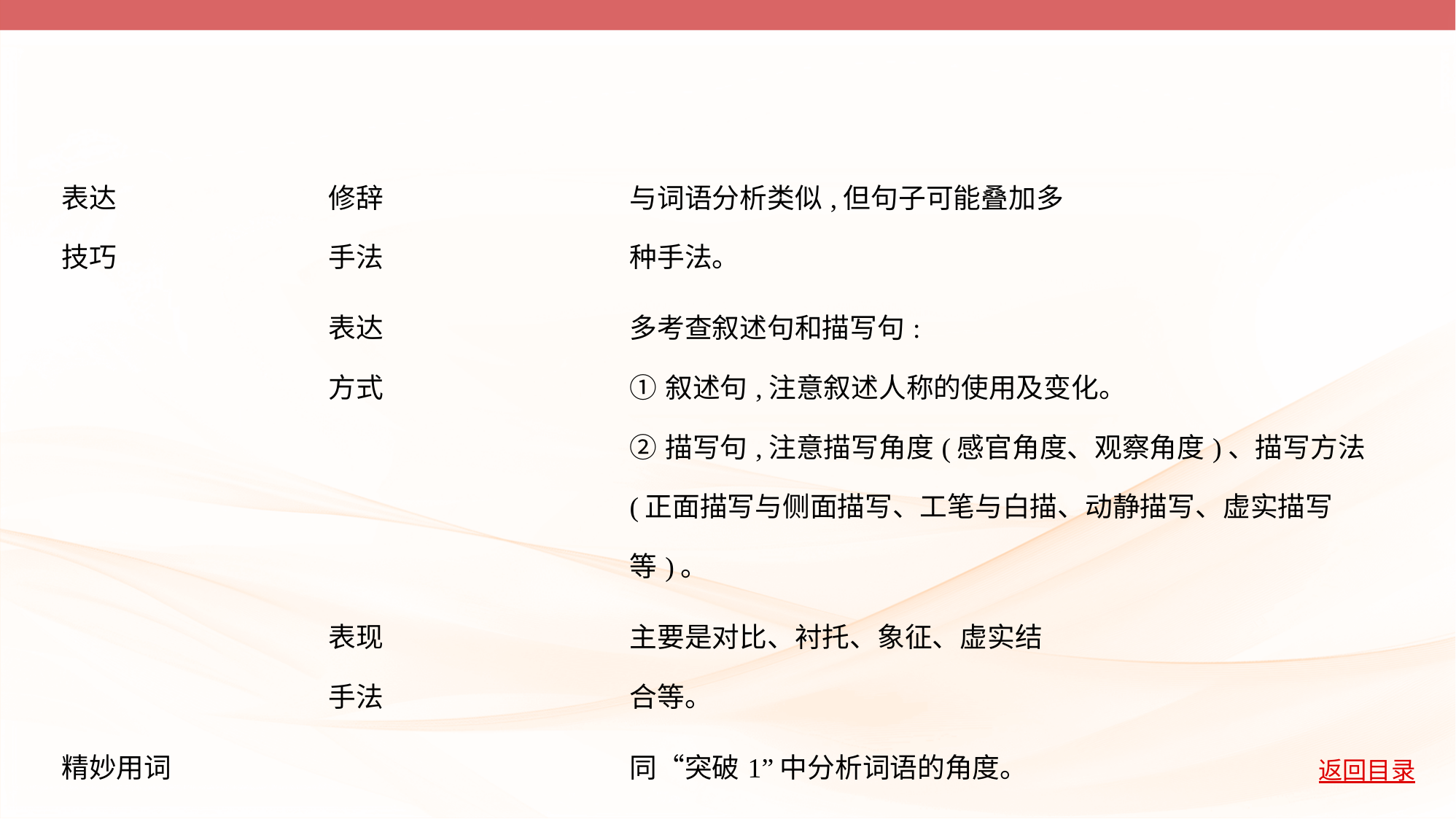

| 表达 技巧 | 修辞 手法 | 与词语分析类似,但句子可能叠加多 种手法。 |
| --- | --- | --- |
|  | 表达 方式 | 多考查叙述句和描写句: ①叙述句,注意叙述人称的使用及变化。 ②描写句,注意描写角度(感官角度、观察角度)、描写方法(正面描写与侧面描写、工笔与白描、动静描写、虚实描写等)。 |
|  | 表现 手法 | 主要是对比、衬托、象征、虚实结 合等。 |
| 精妙用词 |  | 同“突破1”中分析词语的角度。 |